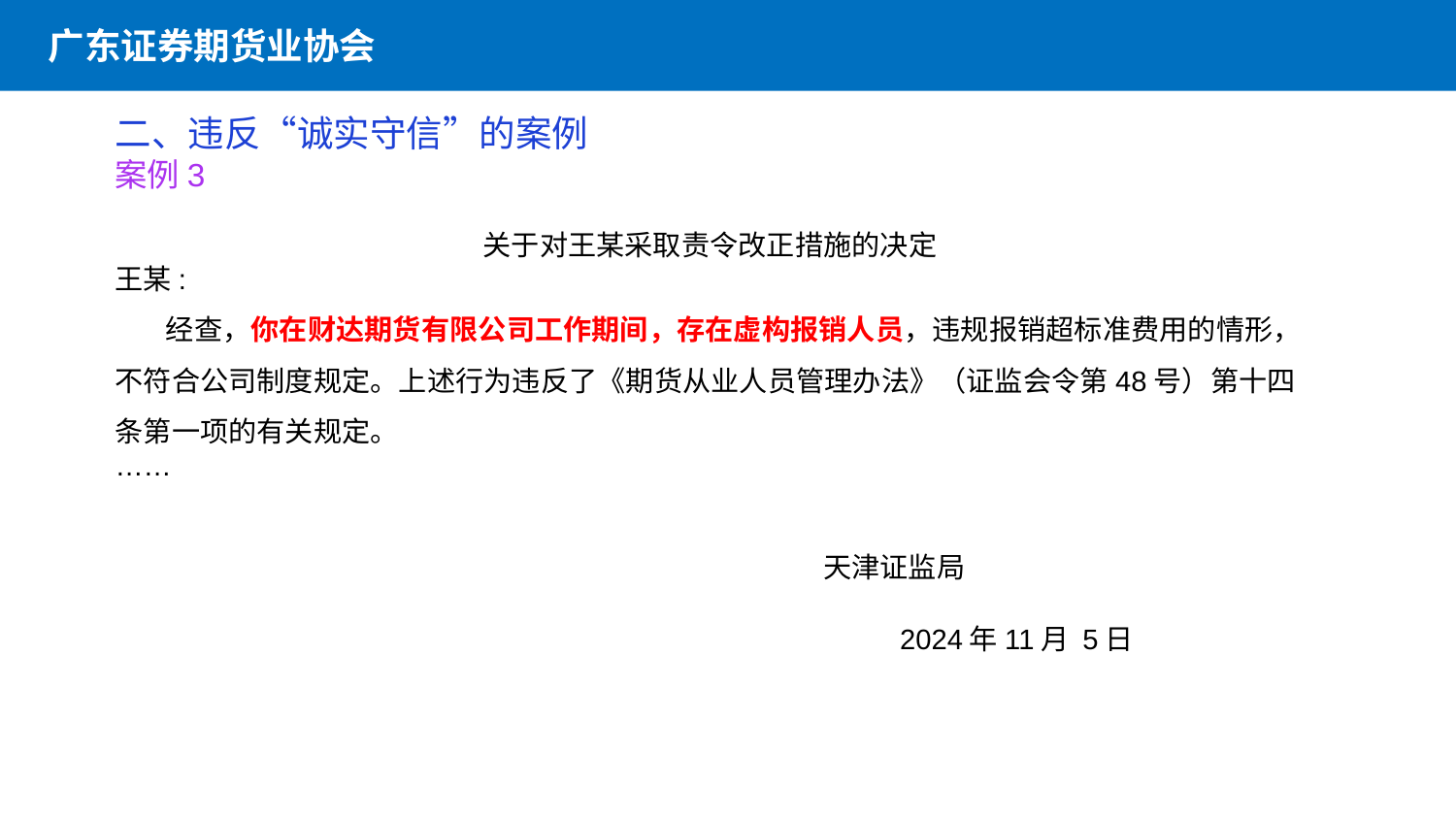

广东证券期货业协会
二、违反“诚实守信”的案例
案例3

关于对王某采取责令改正措施的决定
王某:
       经查，你在财达期货有限公司工作期间，存在虚构报销人员，违规报销超标准费用的情形，不符合公司制度规定。上述行为违反了《期货从业人员管理办法》（证监会令第48号）第十四条第一项的有关规定。
……

                                                                                  天津证监局
                                                                                                  2024年11月 5日